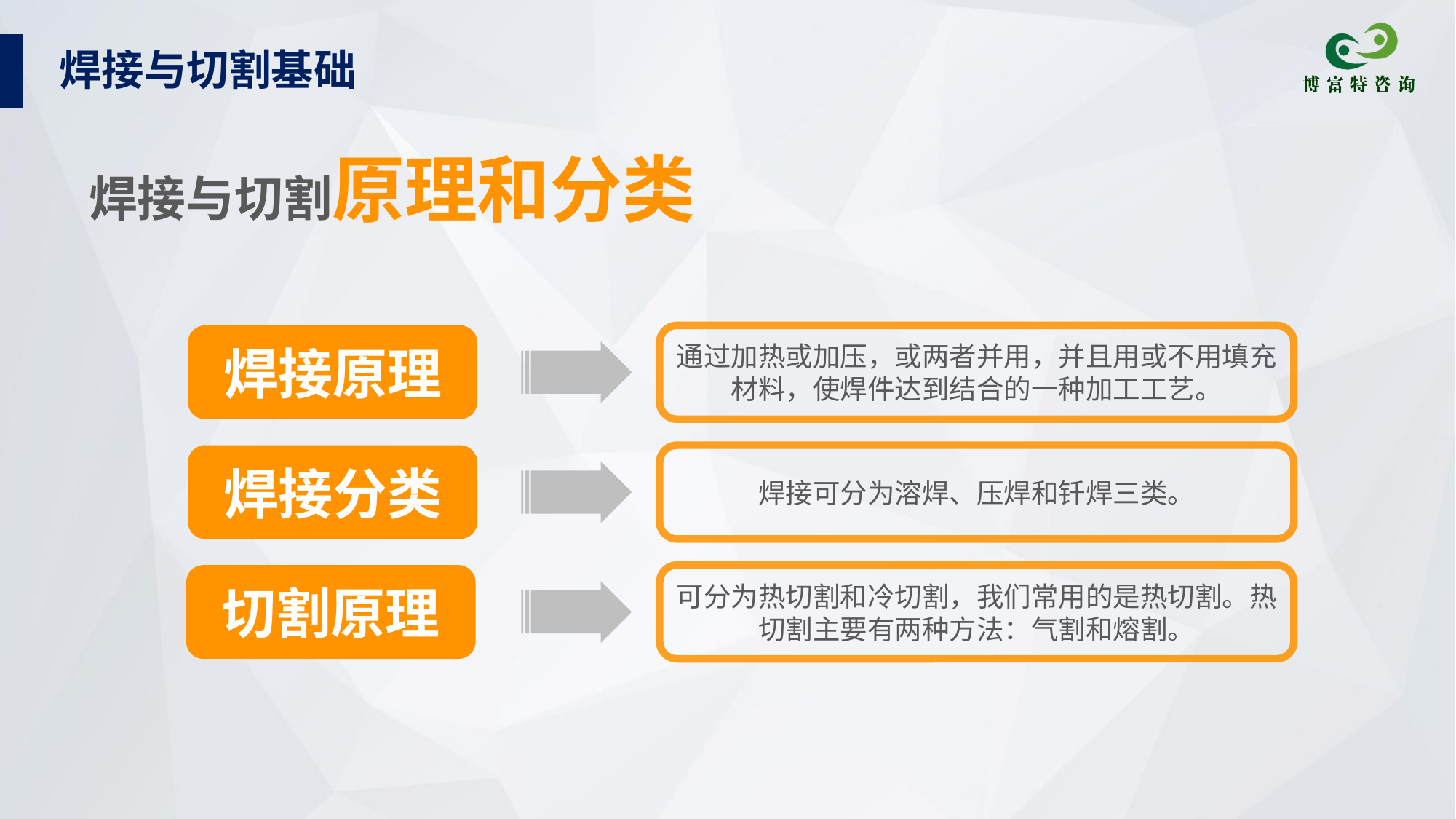

焊接与切割基础
焊接与切割原理和分类
焊接原理
通过加热或加压，或两者并用，并且用或不用填充材料，使焊件达到结合的一种加工工艺。

焊接分类
焊接可分为溶焊、压焊和钎焊三类。

切割原理
可分为热切割和冷切割，我们常用的是热切割。热切割主要有两种方法：气割和熔割。